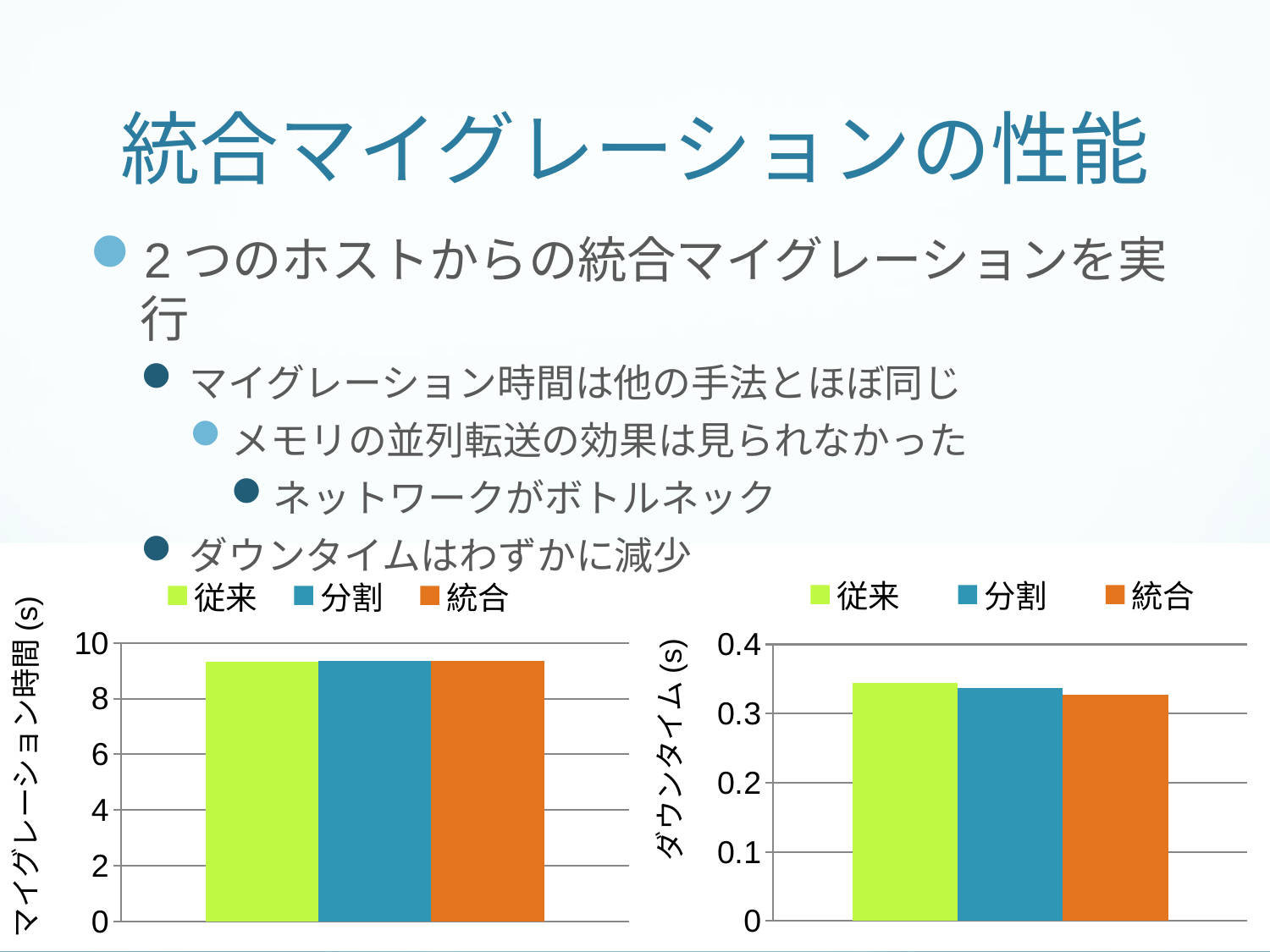

# 統合マイグレーションの性能
2つのホストからの統合マイグレーションを実行
マイグレーション時間は他の手法とほぼ同じ
メモリの並列転送の効果は見られなかった
ネットワークがボトルネック
ダウンタイムはわずかに減少

### Chart

| Category | 従来 | 分割 | 統合 |
|---|---|---|---|

### Chart

| Category | 従来 | 分割 | 統合 |
|---|---|---|---|
ダウンタイム(s)
マイグレーション時間(s)